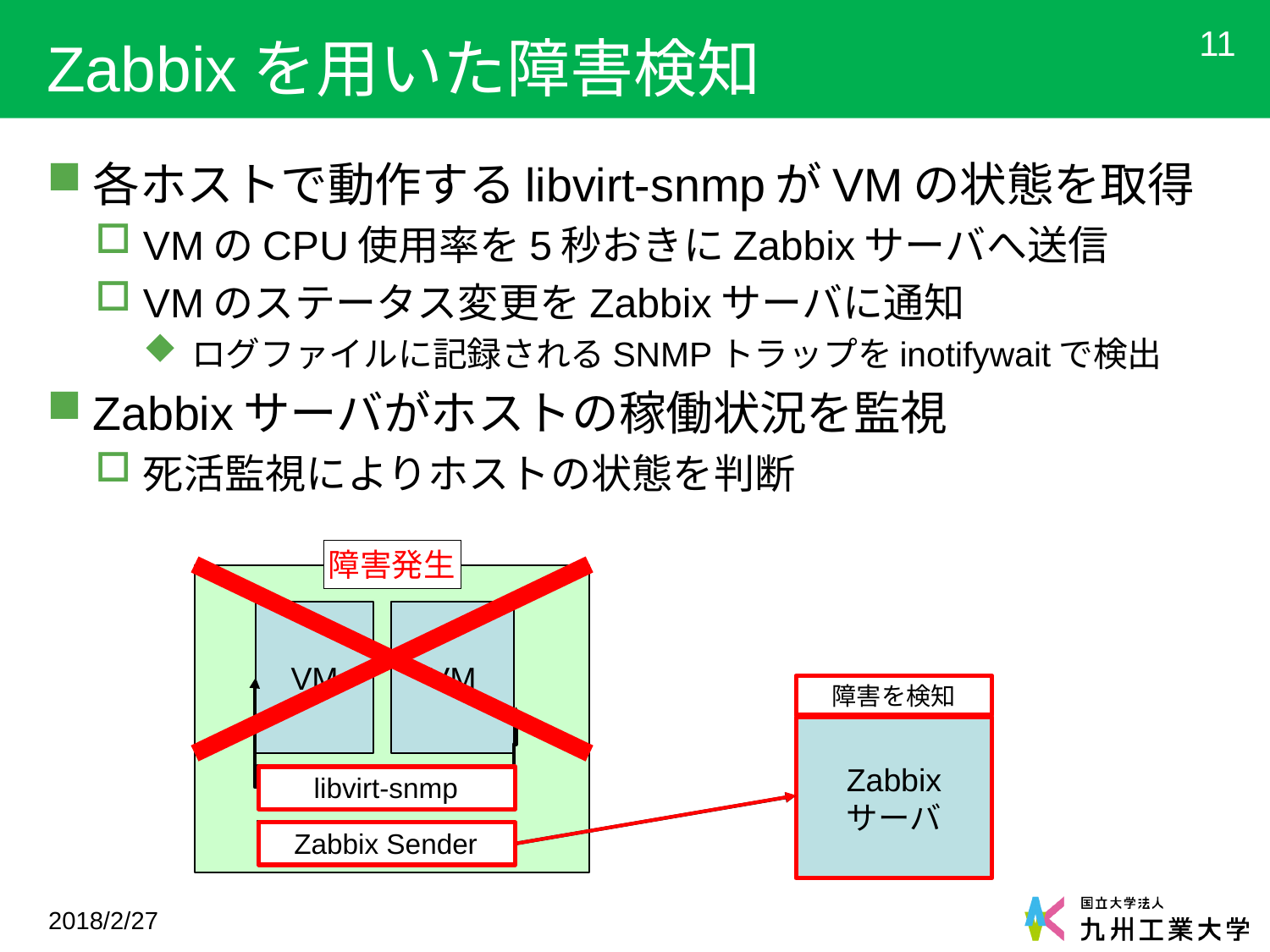

# Zabbixを用いた障害検知
11
各ホストで動作するlibvirt-snmpがVMの状態を取得
VMのCPU使用率を5秒おきにZabbixサーバへ送信
VMのステータス変更をZabbixサーバに通知
ログファイルに記録されるSNMPトラップをinotifywaitで検出
Zabbixサーバがホストの稼働状況を監視
死活監視によりホストの状態を判断
障害発生

VM
VM
障害を検知
Zabbix
サーバ

libvirt-snmp

Zabbix Sender

2018/2/27